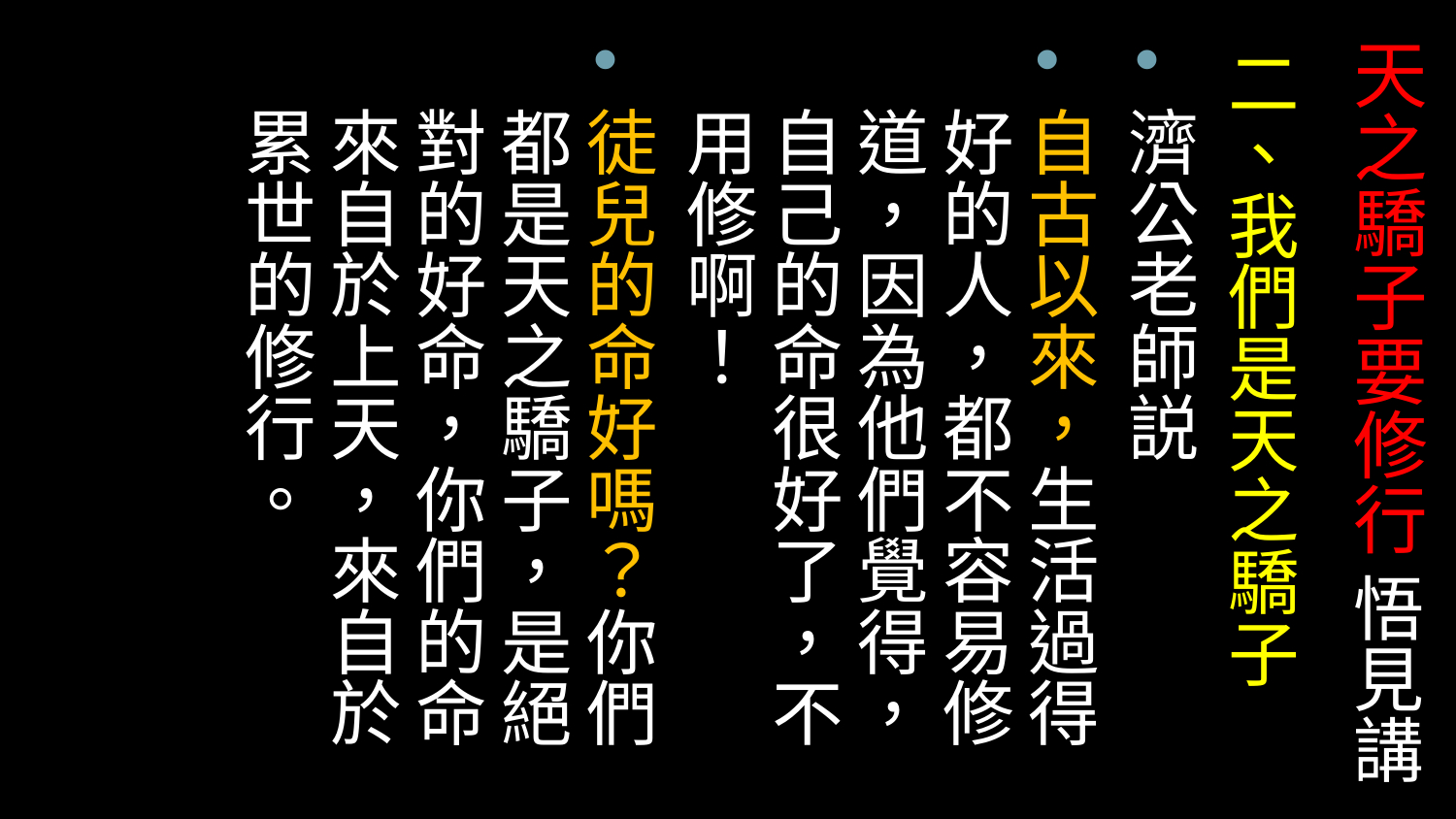

二、我們是天之驕子
濟公老師説
自古以來，生活過得好的人，都不容易修道，因為他們覺得，自己的命很好了，不用修啊！
徒兒的命好嗎？你們都是天之驕子，是絕對的好命，你們的命來自於上天，來自於累世的修行。

# 天之驕子要修行 悟見講